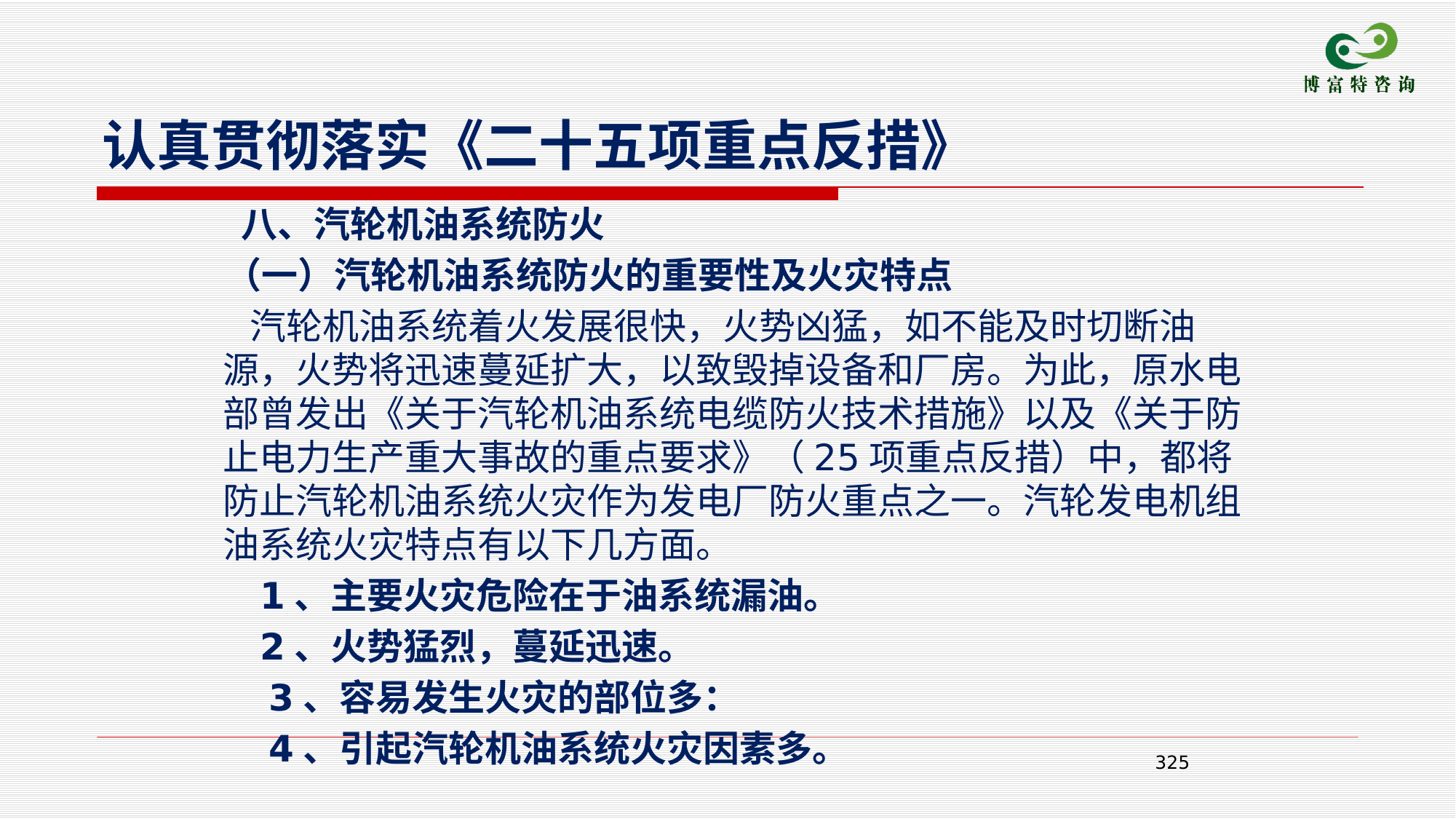

认真贯彻落实《二十五项重点反措》
        八、汽轮机油系统防火
      （一）汽轮机油系统防火的重要性及火灾特点
         汽轮机油系统着火发展很快，火势凶猛，如不能及时切断油源，火势将迅速蔓延扩大，以致毁掉设备和厂房。为此，原水电部曾发出《关于汽轮机油系统电缆防火技术措施》以及《关于防止电力生产重大事故的重点要求》（25项重点反措）中，都将防止汽轮机油系统火灾作为发电厂防火重点之一。汽轮发电机组油系统火灾特点有以下几方面。
        1、主要火灾危险在于油系统漏油。
        2、火势猛烈，蔓延迅速。
        3、容易发生火灾的部位多：
        4、引起汽轮机油系统火灾因素多。

325